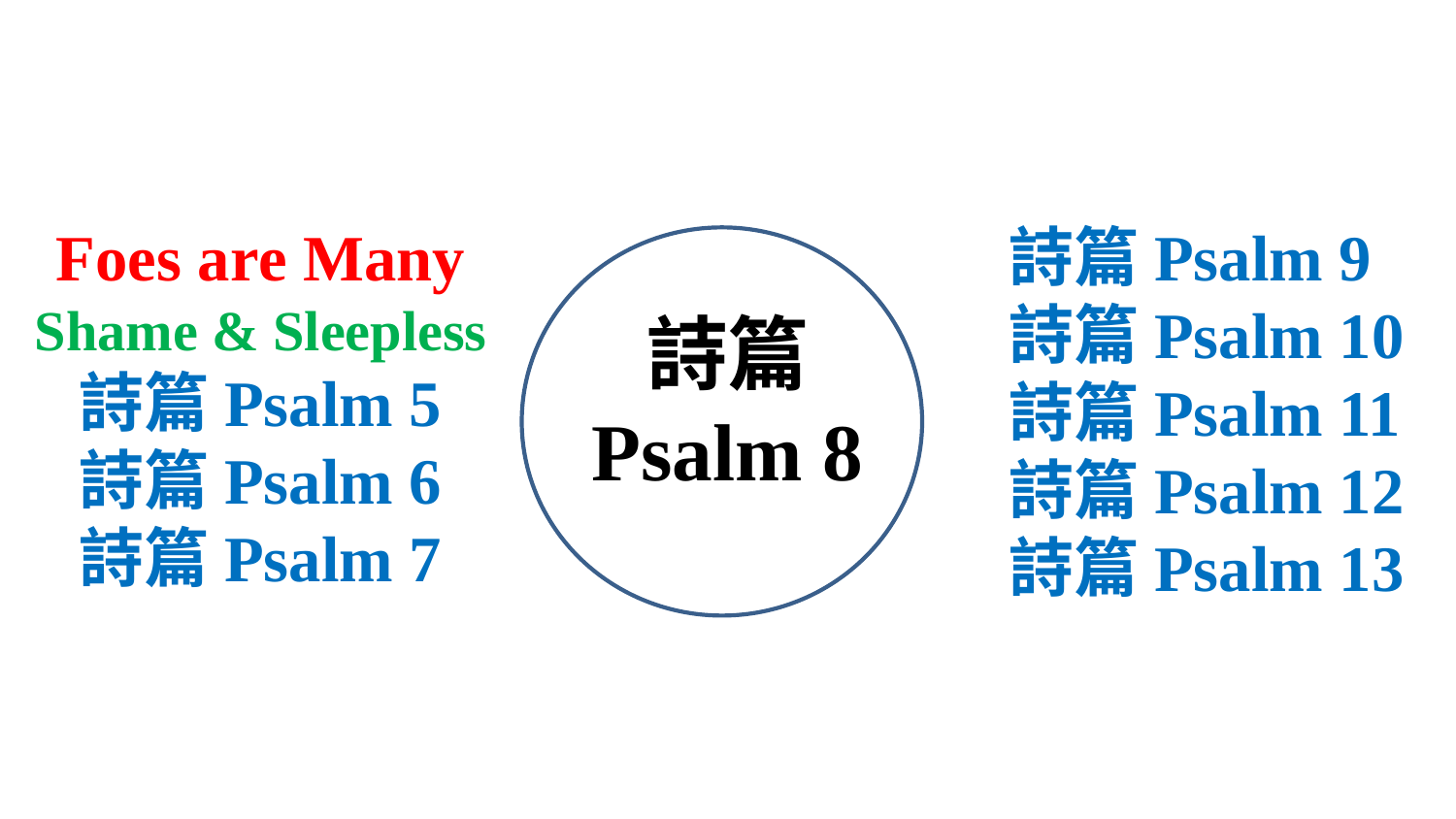

詩篇Psalm 9
詩篇Psalm 10
詩篇Psalm 11
詩篇Psalm 12
詩篇Psalm 13
Foes are Many
Shame & Sleepless
詩篇Psalm 5
詩篇Psalm 6
詩篇Psalm 7

詩篇
Psalm 8